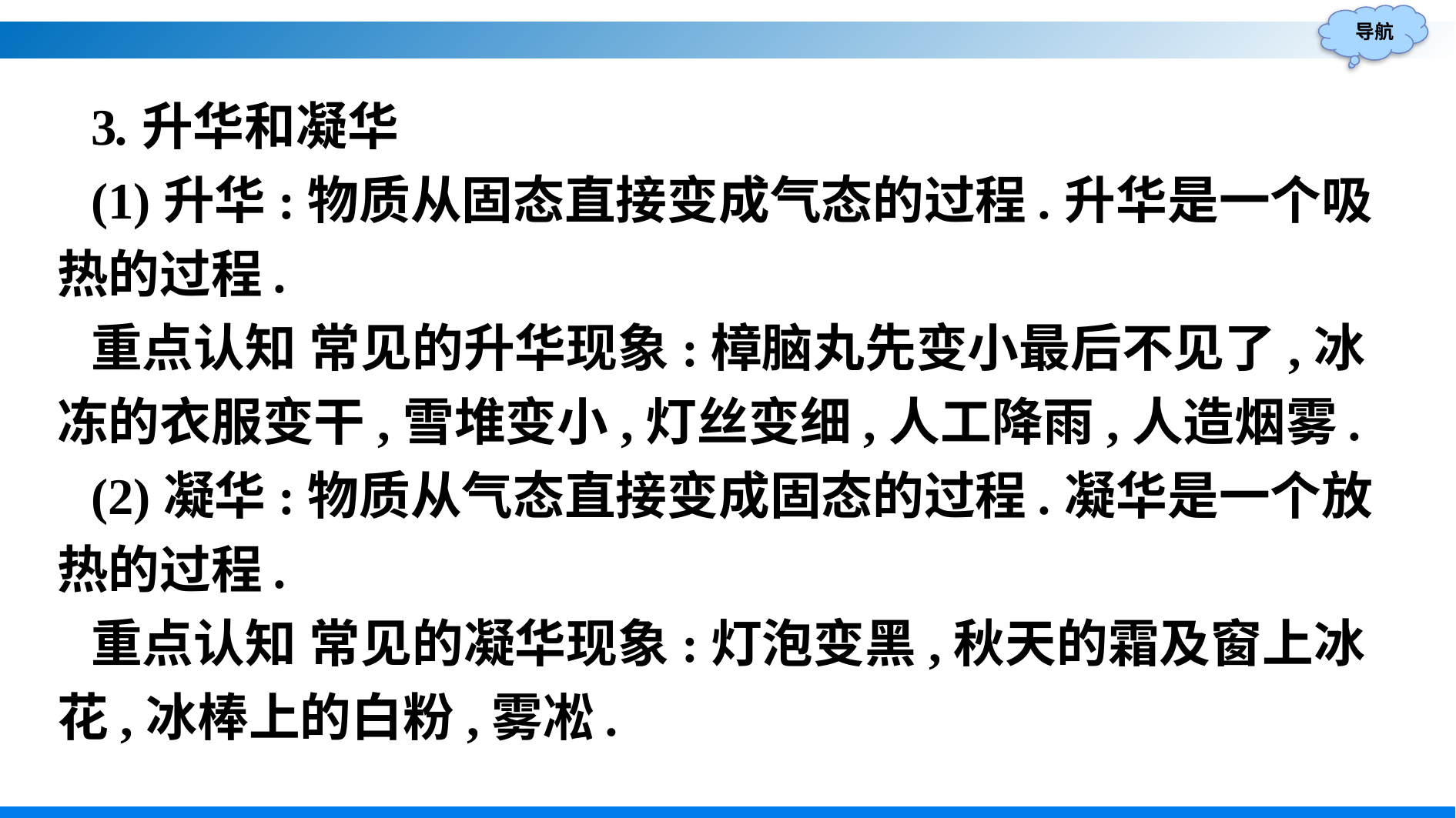

3.升华和凝华
(1)升华:物质从固态直接变成气态的过程.升华是一个吸热的过程.
重点认知 常见的升华现象:樟脑丸先变小最后不见了,冰冻的衣服变干,雪堆变小,灯丝变细,人工降雨,人造烟雾.
(2)凝华:物质从气态直接变成固态的过程.凝华是一个放热的过程.
重点认知 常见的凝华现象:灯泡变黑,秋天的霜及窗上冰花,冰棒上的白粉,雾凇.